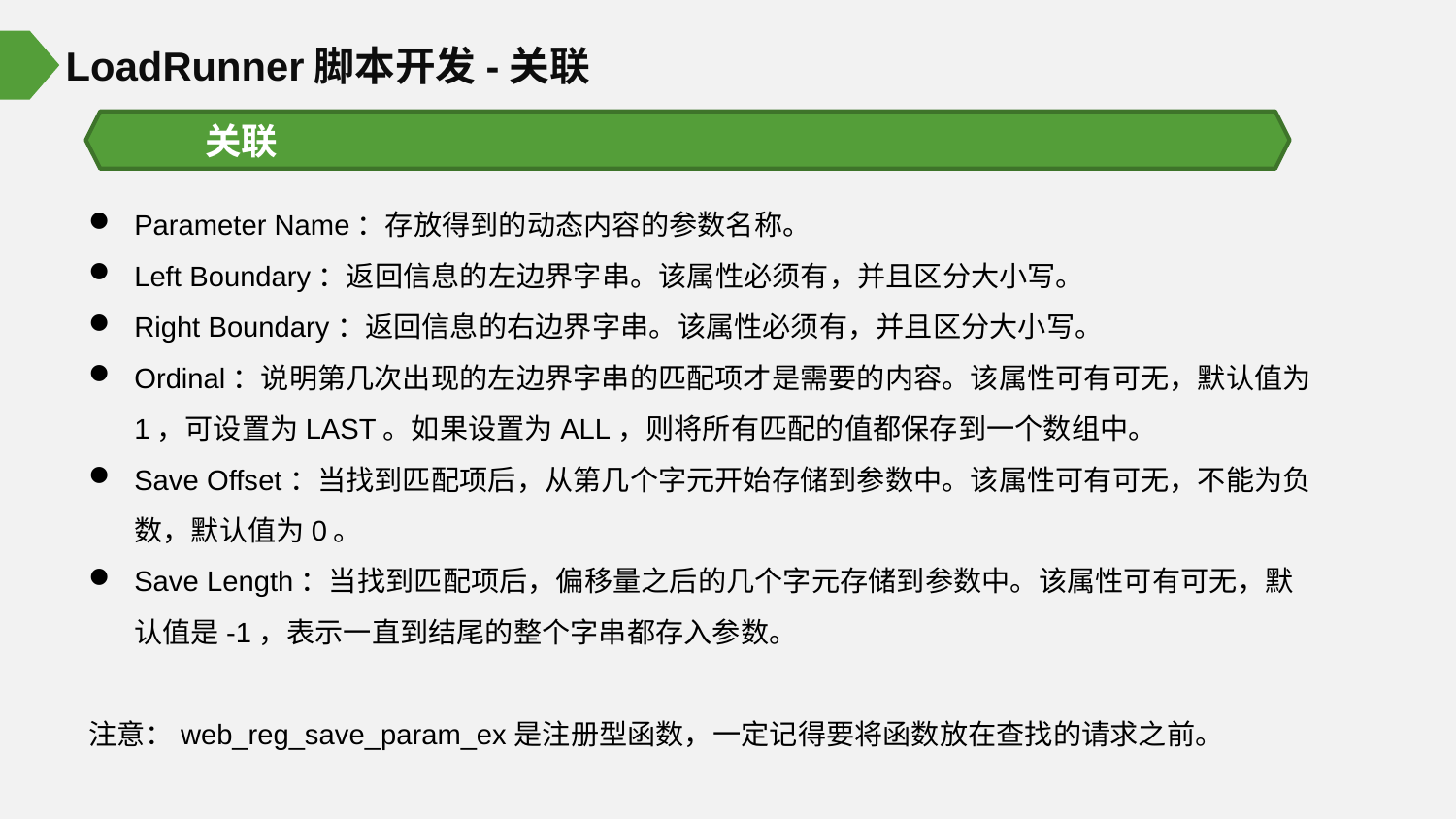

LoadRunner脚本开发-关联
关联
Parameter Name：存放得到的动态内容的参数名称。
Left Boundary：返回信息的左边界字串。该属性必须有，并且区分大小写。
Right Boundary：返回信息的右边界字串。该属性必须有，并且区分大小写。
Ordinal：说明第几次出现的左边界字串的匹配项才是需要的内容。该属性可有可无，默认值为1，可设置为LAST。如果设置为ALL，则将所有匹配的值都保存到一个数组中。
Save Offset：当找到匹配项后，从第几个字元开始存储到参数中。该属性可有可无，不能为负数，默认值为0。
Save Length：当找到匹配项后，偏移量之后的几个字元存储到参数中。该属性可有可无，默认值是-1，表示一直到结尾的整个字串都存入参数。

注意：web_reg_save_param_ex是注册型函数，一定记得要将函数放在查找的请求之前。